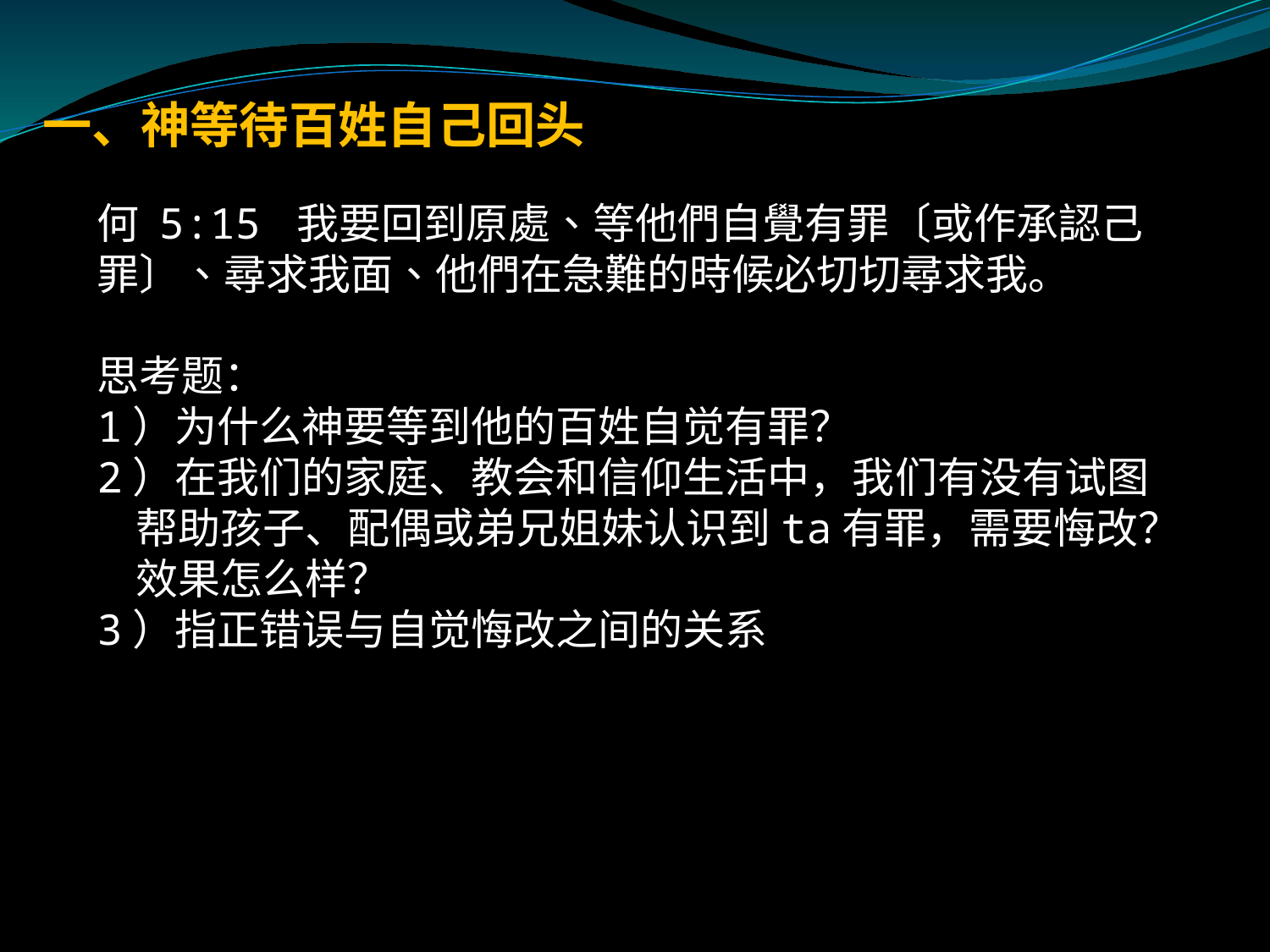

# 一、神等待百姓自己回头
何 5:15 我要回到原處、等他們自覺有罪〔或作承認己罪〕、尋求我面、他們在急難的時候必切切尋求我。

思考题：
1）为什么神要等到他的百姓自觉有罪？
2）在我们的家庭、教会和信仰生活中，我们有没有试图
   帮助孩子、配偶或弟兄姐妹认识到ta有罪，需要悔改？
   效果怎么样？
3）指正错误与自觉悔改之间的关系